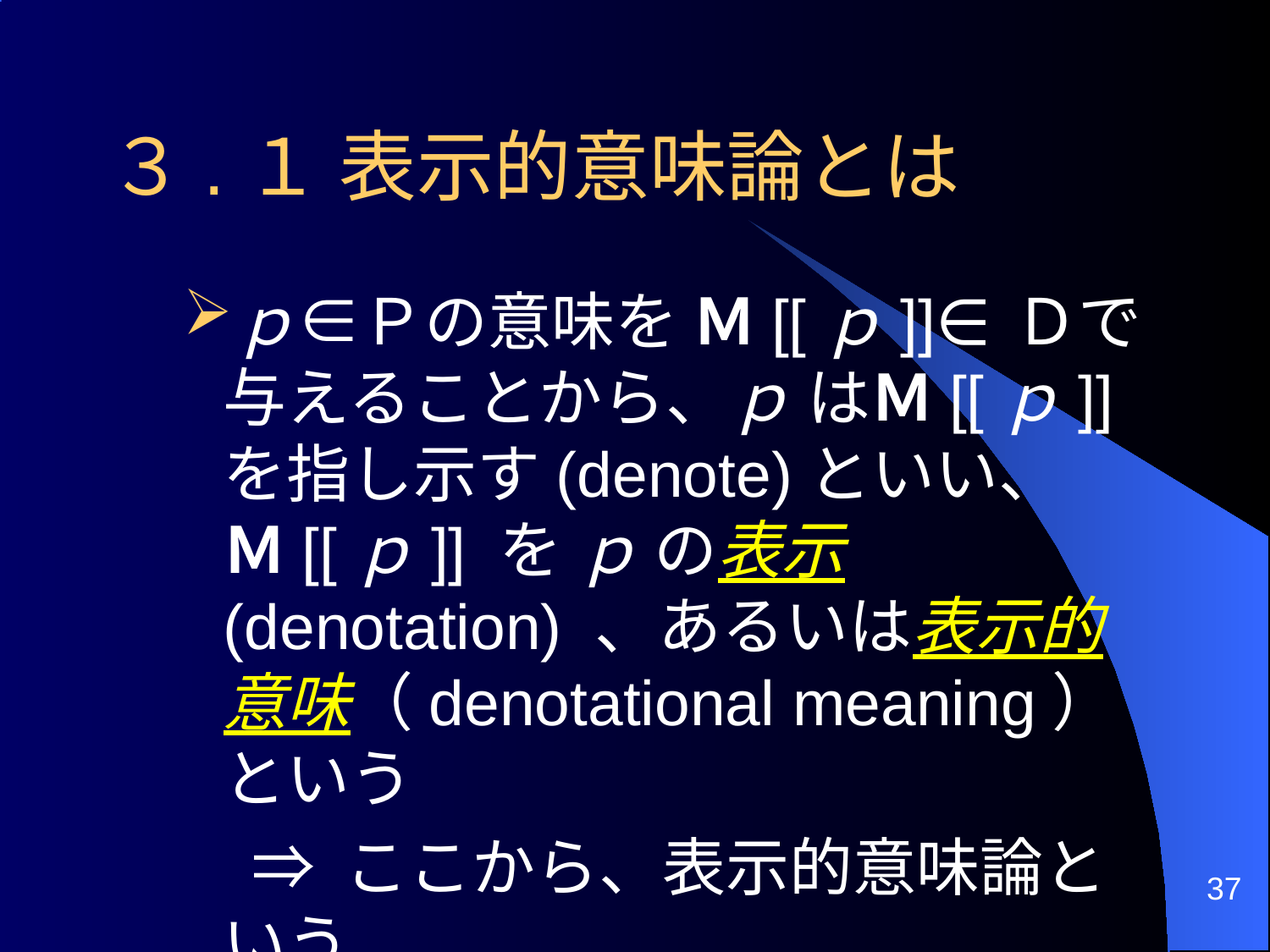

# ３.１ 表示的意味論とは
ｐ∈Ｐの意味を Ｍ[[ｐ]]∈Ｄで与えることから、ｐ はＭ[[ｐ]]を指し示す(denote)といい、
Ｍ[[ｐ]] を ｐ の表示 (denotation) 、あるいは表示的意味（denotational meaning）という
	  ⇒ ここから、表示的意味論という
37